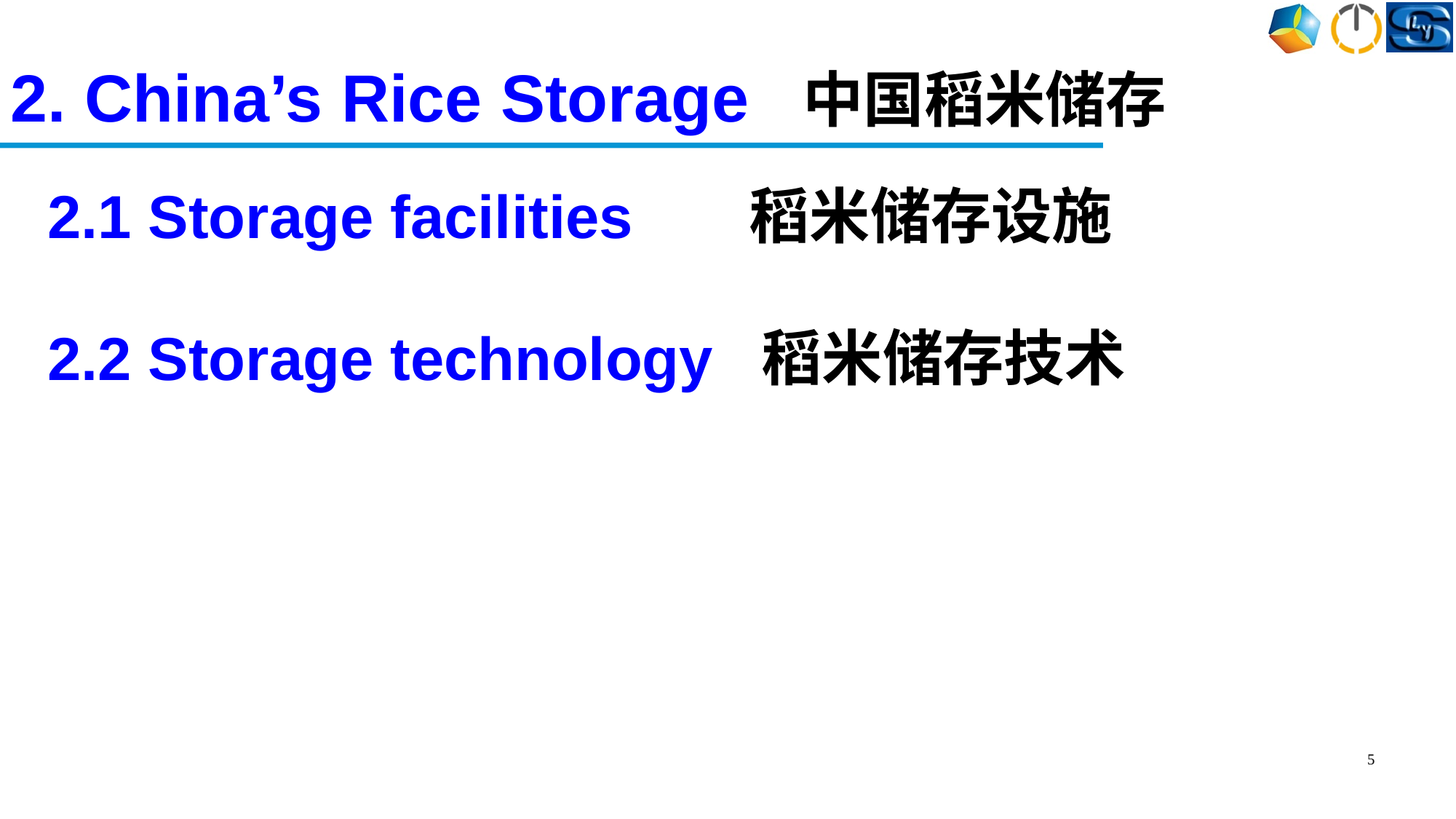

2. China’s Rice Storage  中国稻米储存
2.1 Storage facilities      稻米储存设施
2.2 Storage technology  稻米储存技术
5